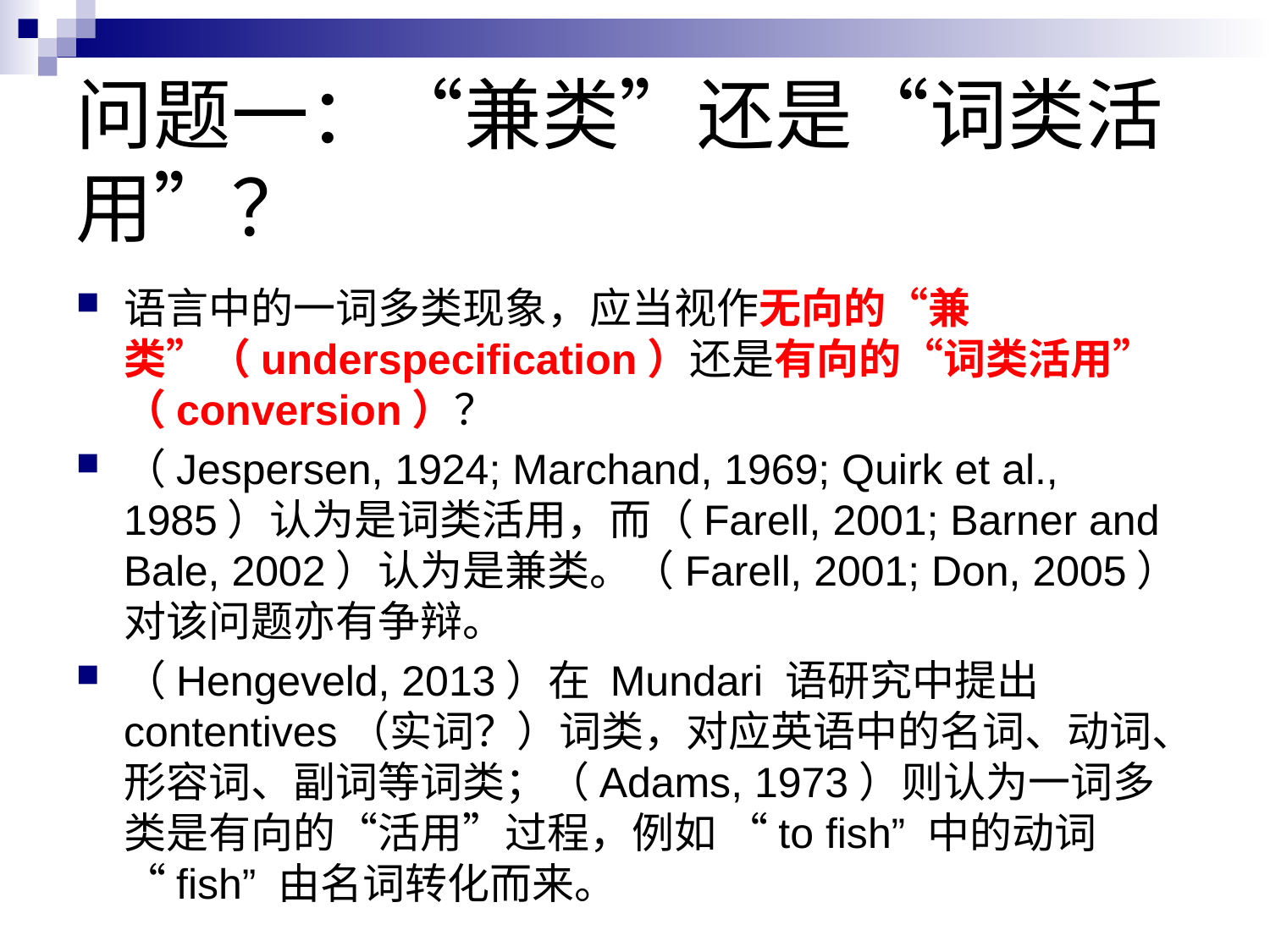

# 问题一：“兼类”还是“词类活用”？
语言中的一词多类现象，应当视作无向的“兼类”（underspecification）还是有向的“词类活用”（conversion）？
（Jespersen, 1924; Marchand, 1969; Quirk et al., 1985）认为是词类活用，而（Farell, 2001; Barner and Bale, 2002）认为是兼类。（Farell, 2001; Don, 2005）对该问题亦有争辩。
（Hengeveld, 2013）在 Mundari 语研究中提出contentives（实词？）词类，对应英语中的名词、动词、形容词、副词等词类；（Adams, 1973）则认为一词多类是有向的“活用”过程，例如 “to fish” 中的动词 “fish” 由名词转化而来。